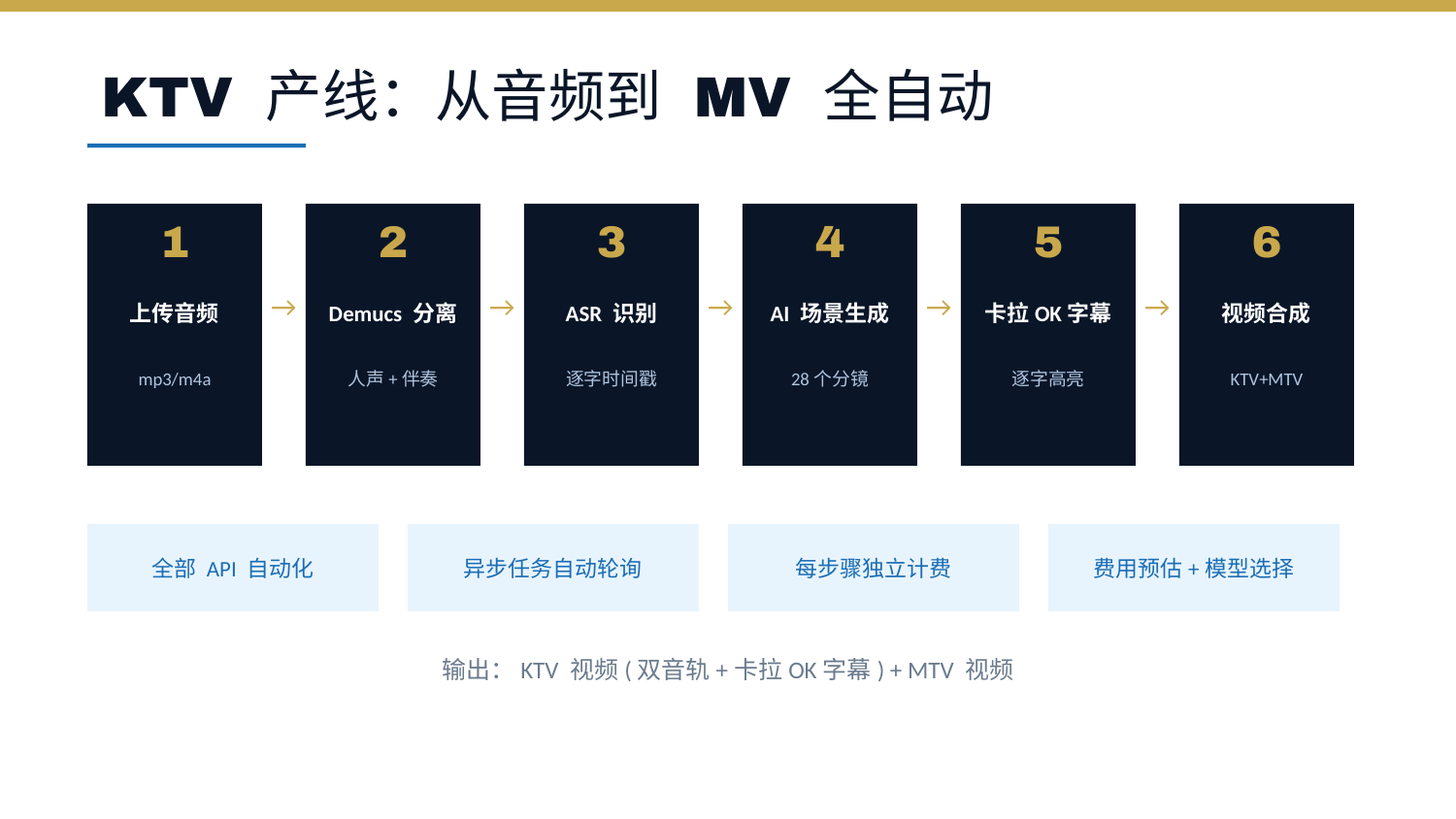

KTV 产线：从音频到 MV 全自动

1
2
3
4
5
6
上传音频
→
Demucs 分离
→
ASR 识别
→
AI 场景生成
→
卡拉OK字幕
→
视频合成
mp3/m4a
人声+伴奏
逐字时间戳
28个分镜
逐字高亮
KTV+MTV

全部 API 自动化

异步任务自动轮询

每步骤独立计费

费用预估+模型选择
输出：KTV 视频(双音轨+卡拉OK字幕) + MTV 视频